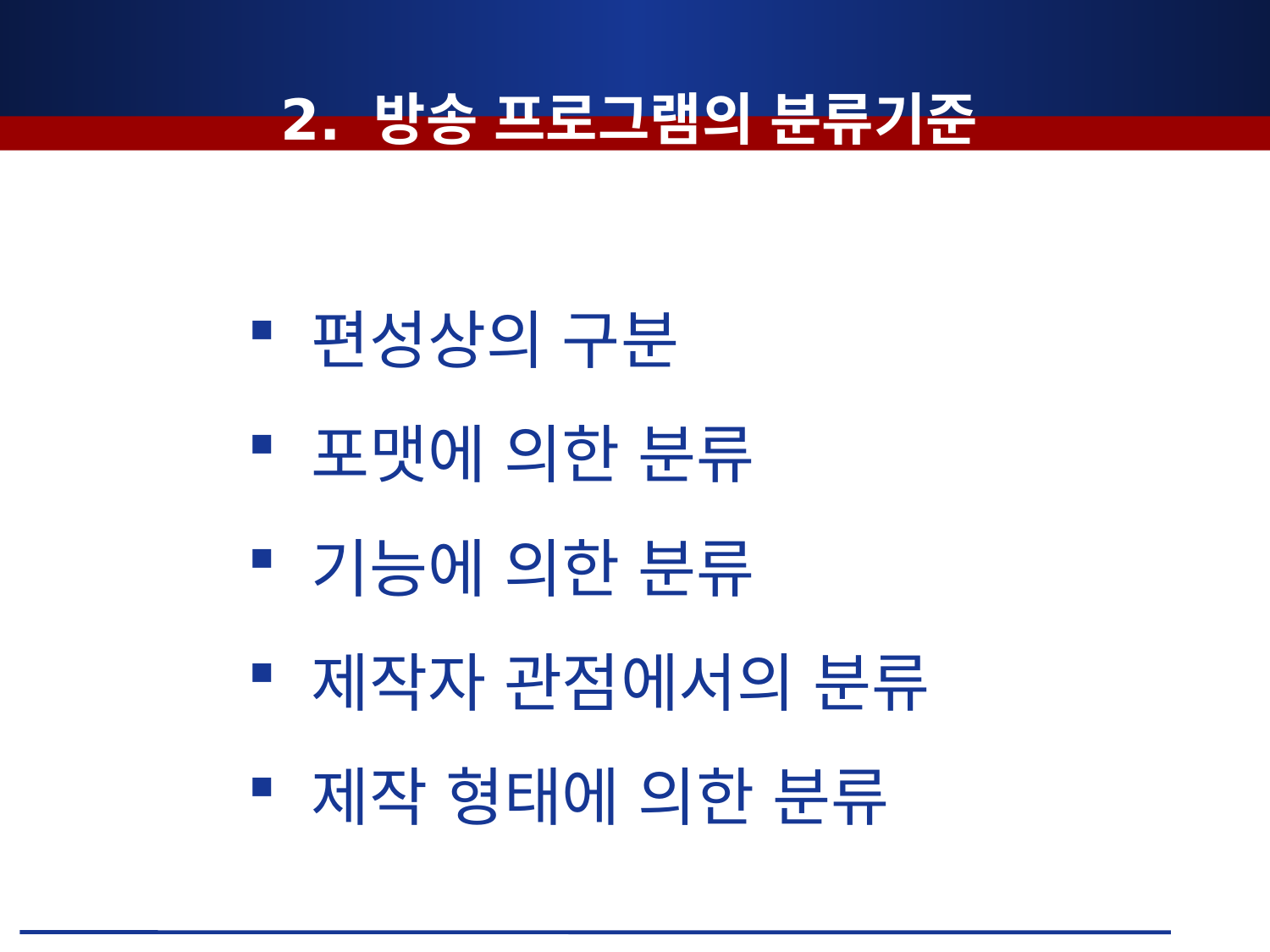

# 2. 방송 프로그램의 분류기준
편성상의 구분
포맷에 의한 분류
기능에 의한 분류
제작자 관점에서의 분류
제작 형태에 의한 분류